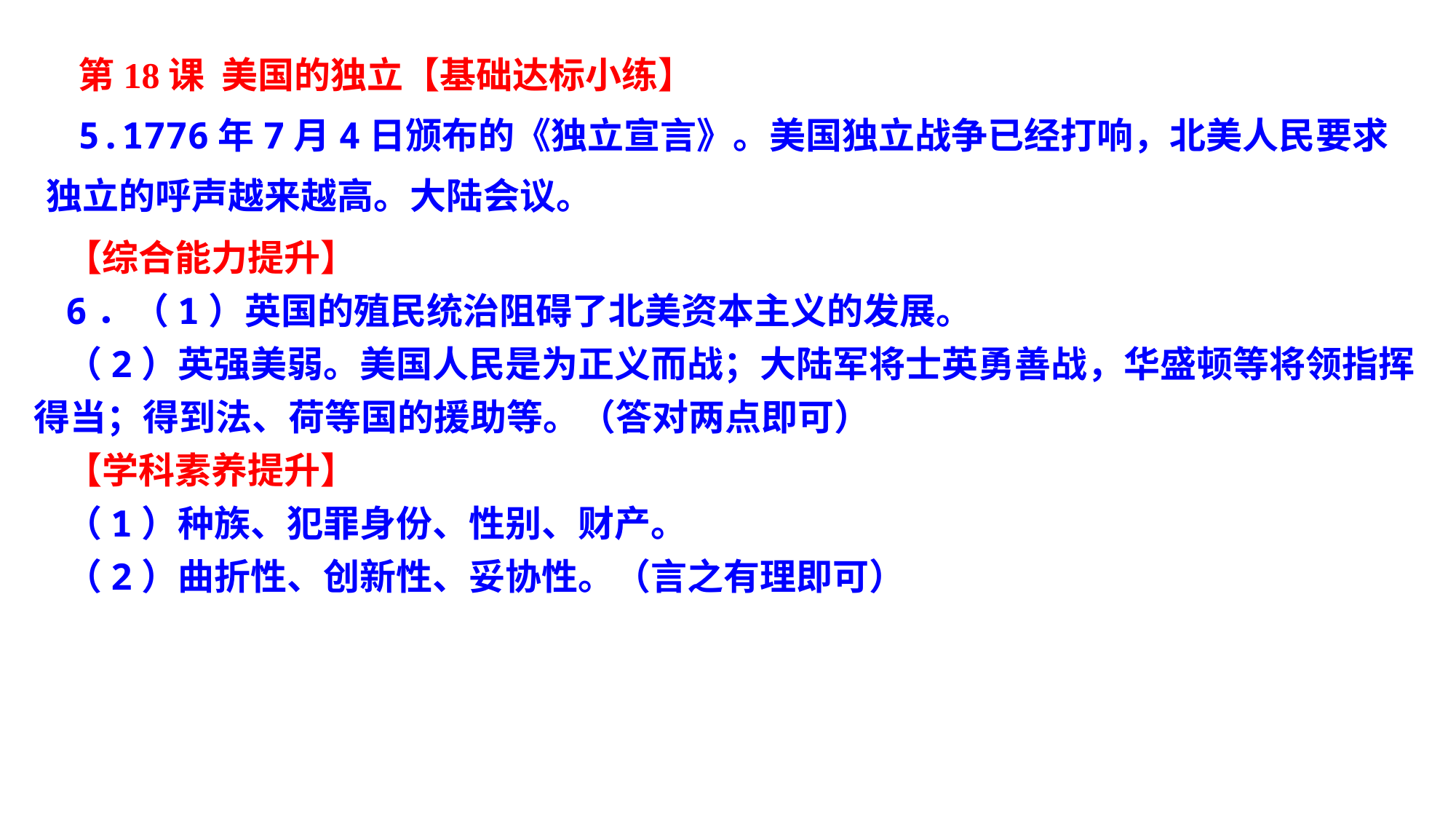

第18课  美国的独立【基础达标小练】
5.1776年7月4日颁布的《独立宣言》。美国独立战争已经打响，北美人民要求独立的呼声越来越高。大陆会议。
【综合能力提升】
6．（1）英国的殖民统治阻碍了北美资本主义的发展。
（2）英强美弱。美国人民是为正义而战；大陆军将士英勇善战，华盛顿等将领指挥得当；得到法、荷等国的援助等。（答对两点即可）
【学科素养提升】
（1）种族、犯罪身份、性别、财产。
（2）曲折性、创新性、妥协性。（言之有理即可）